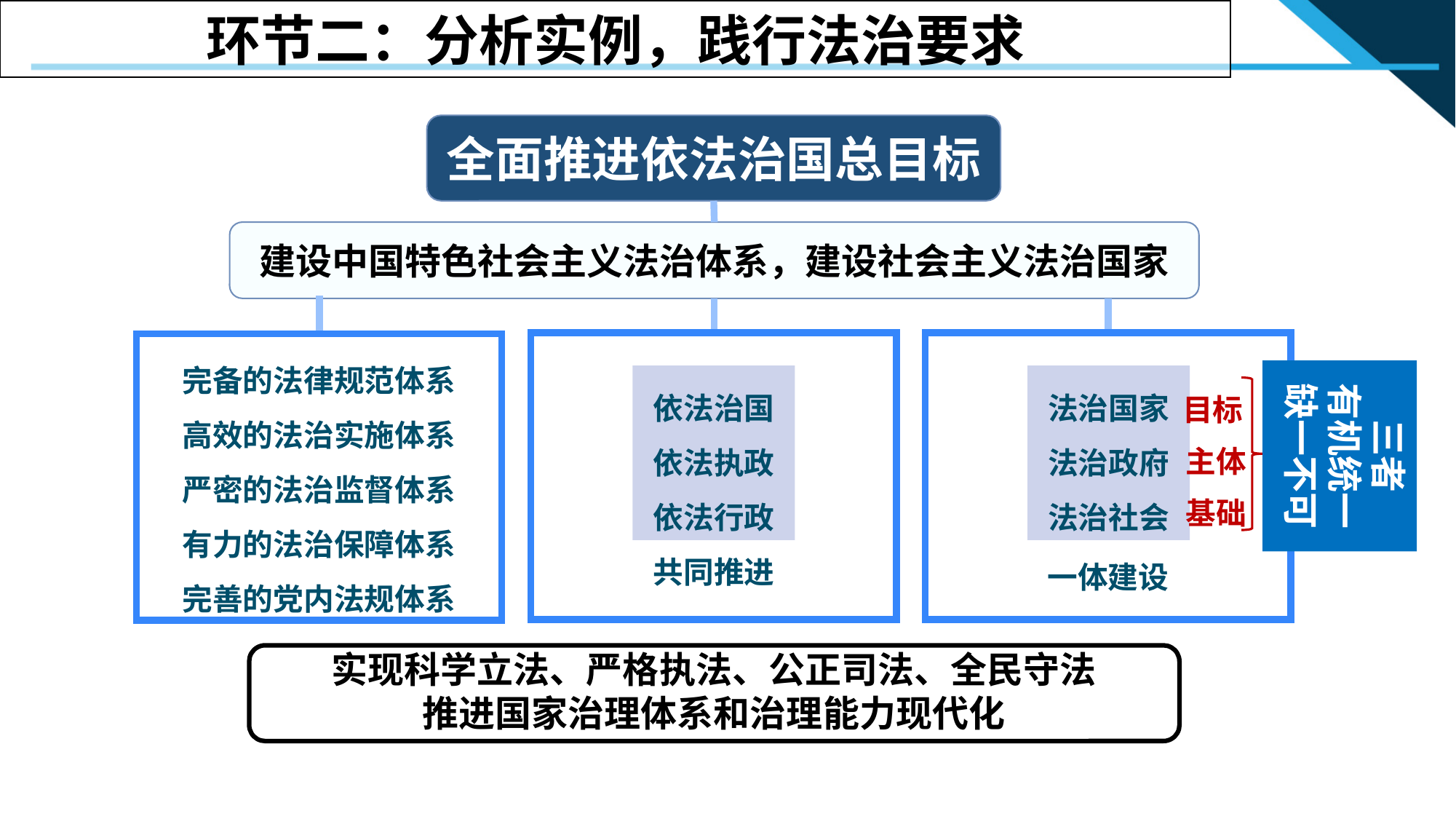

环节二：分析实例，践行法治要求
全面推进依法治国总目标
建设中国特色社会主义法治体系，建设社会主义法治国家

完备的法律规范体系
高效的法治实施体系
严密的法治监督体系
有力的法治保障体系
完善的党内法规体系
依法治国
依法执政
依法行政
法治国家法治政府法治社会
共同推进
一体建设
实现科学立法、严格执法、公正司法、全民守法
推进国家治理体系和治理能力现代化

三者
有机统一
缺一不可

目标

主体
基础